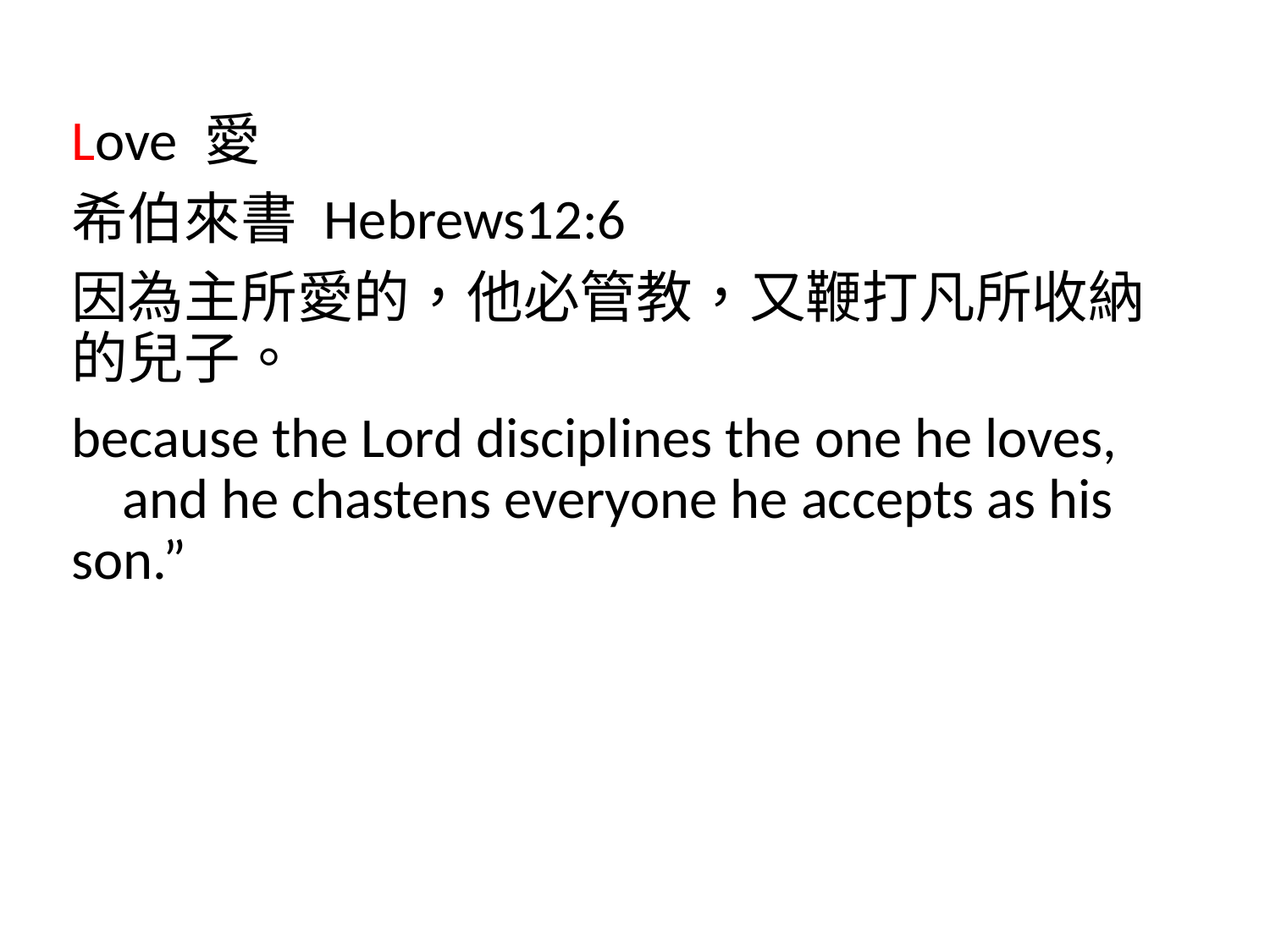

Love 愛
希伯來書 Hebrews12:6
因為主所愛的，他必管教，又鞭打凡所收納的兒子。
because the Lord disciplines the one he loves,
    and he chastens everyone he accepts as his son.”